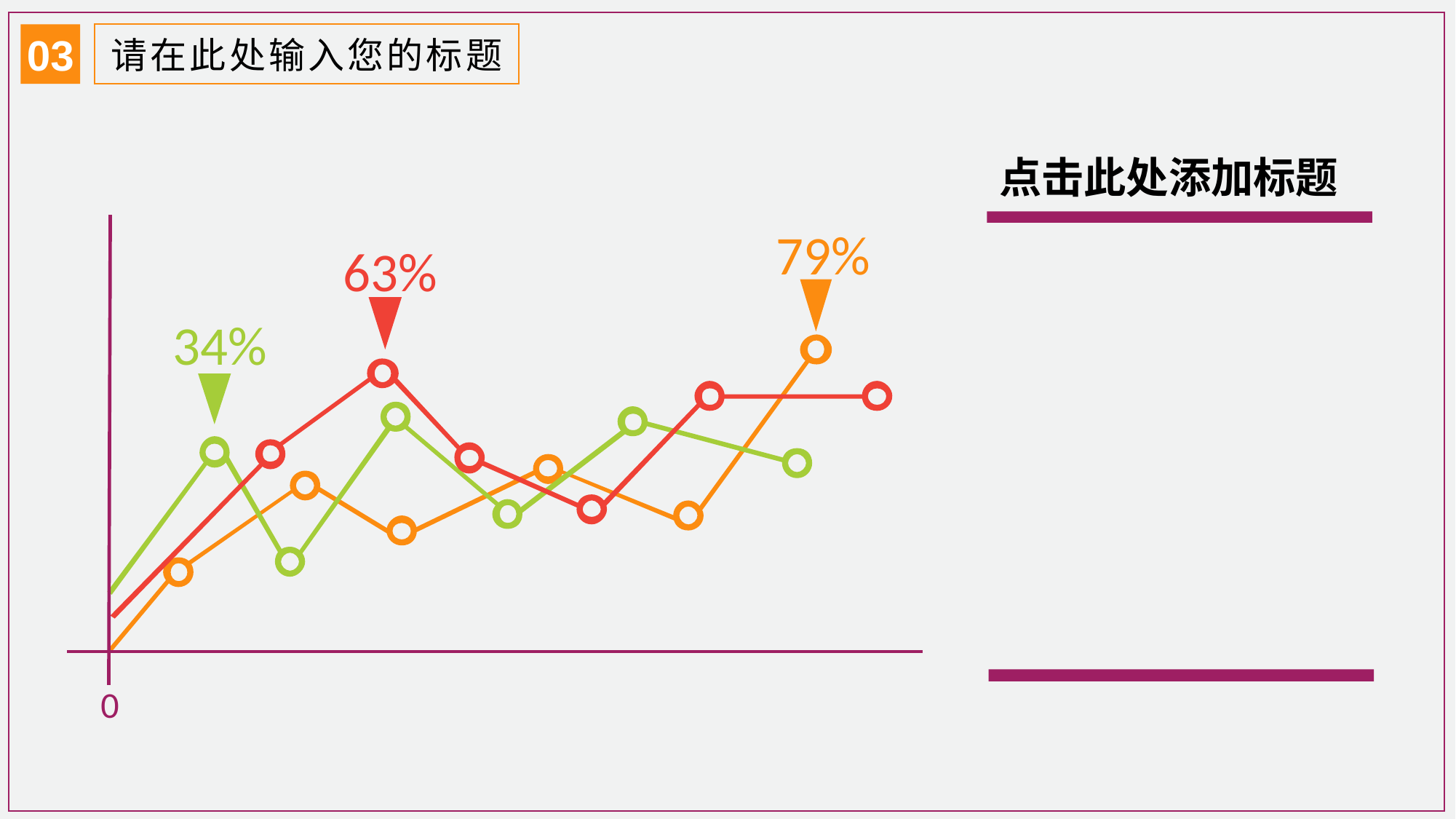

03
请在此处输入您的标题
点击此处添加标题

79%
63%

34%

0